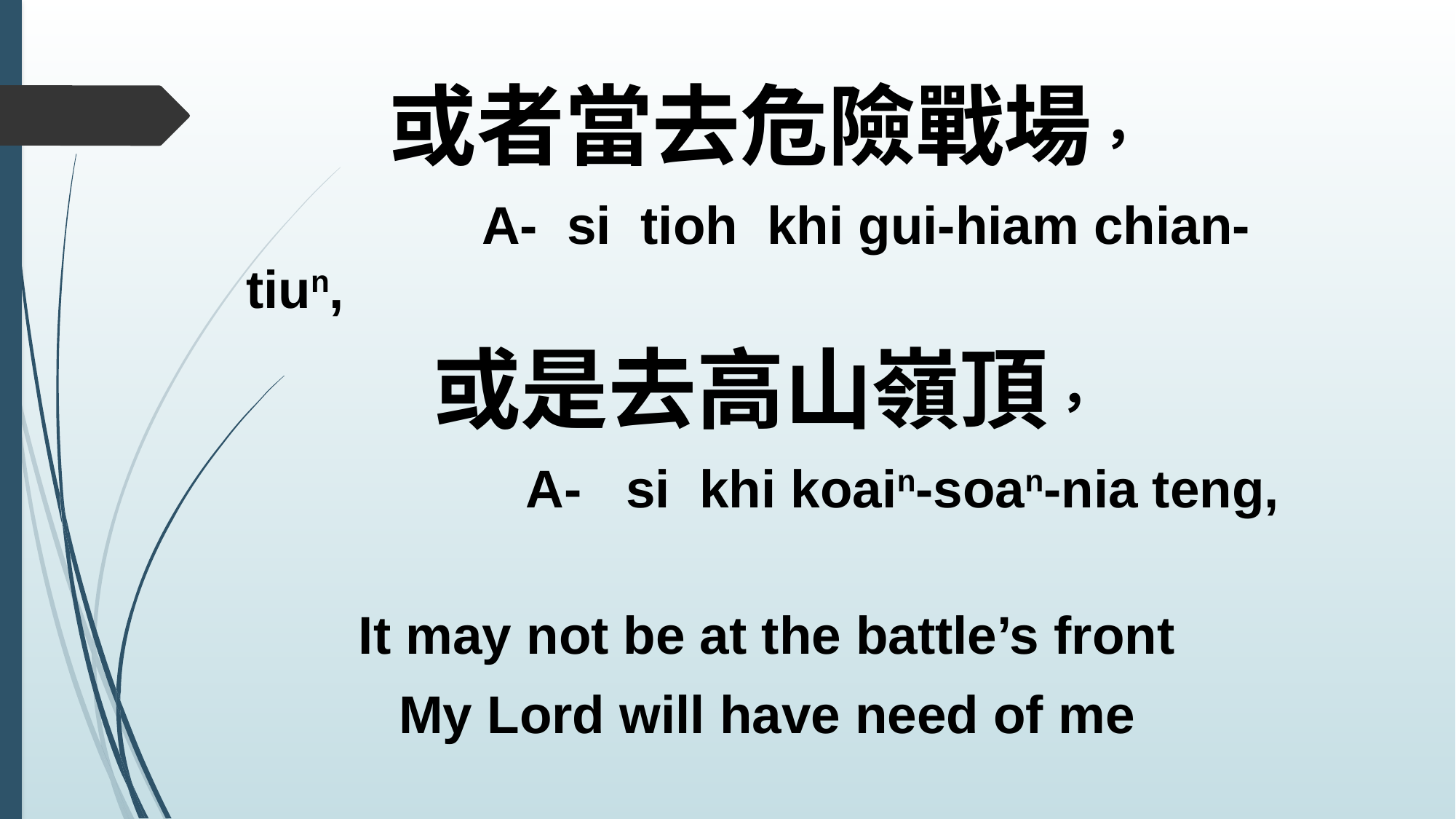

或者當去危險戰場，
                A-  si  tioh  khi gui-hiam chian-tiun,
或是去高山嶺頂，
                   A-   si  khi koain-soan-nia teng,

It may not be at the battle’s front
My Lord will have need of me